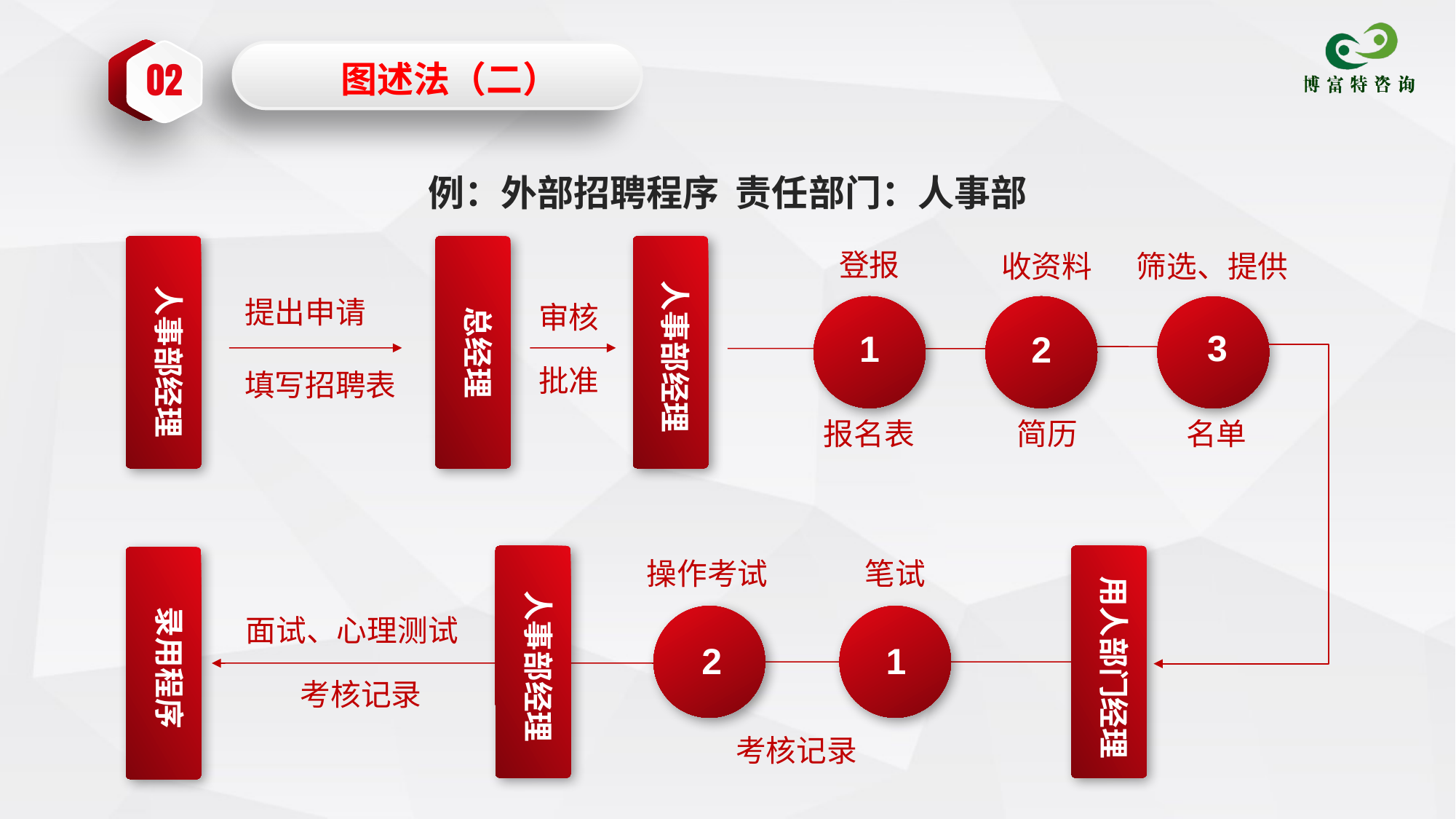

02

图述法（二）
 例：外部招聘程序  责任部门：人事部
登报
收资料
筛选、提供
人事部经理
人事部经理
提出申请
审核
总经理

3
1
2

批准
填写招聘表
报名表
简历
名单
操作考试
笔试
用人部门经理
人事部经理
录用程序

面试、心理测试

2
1

考核记录
考核记录